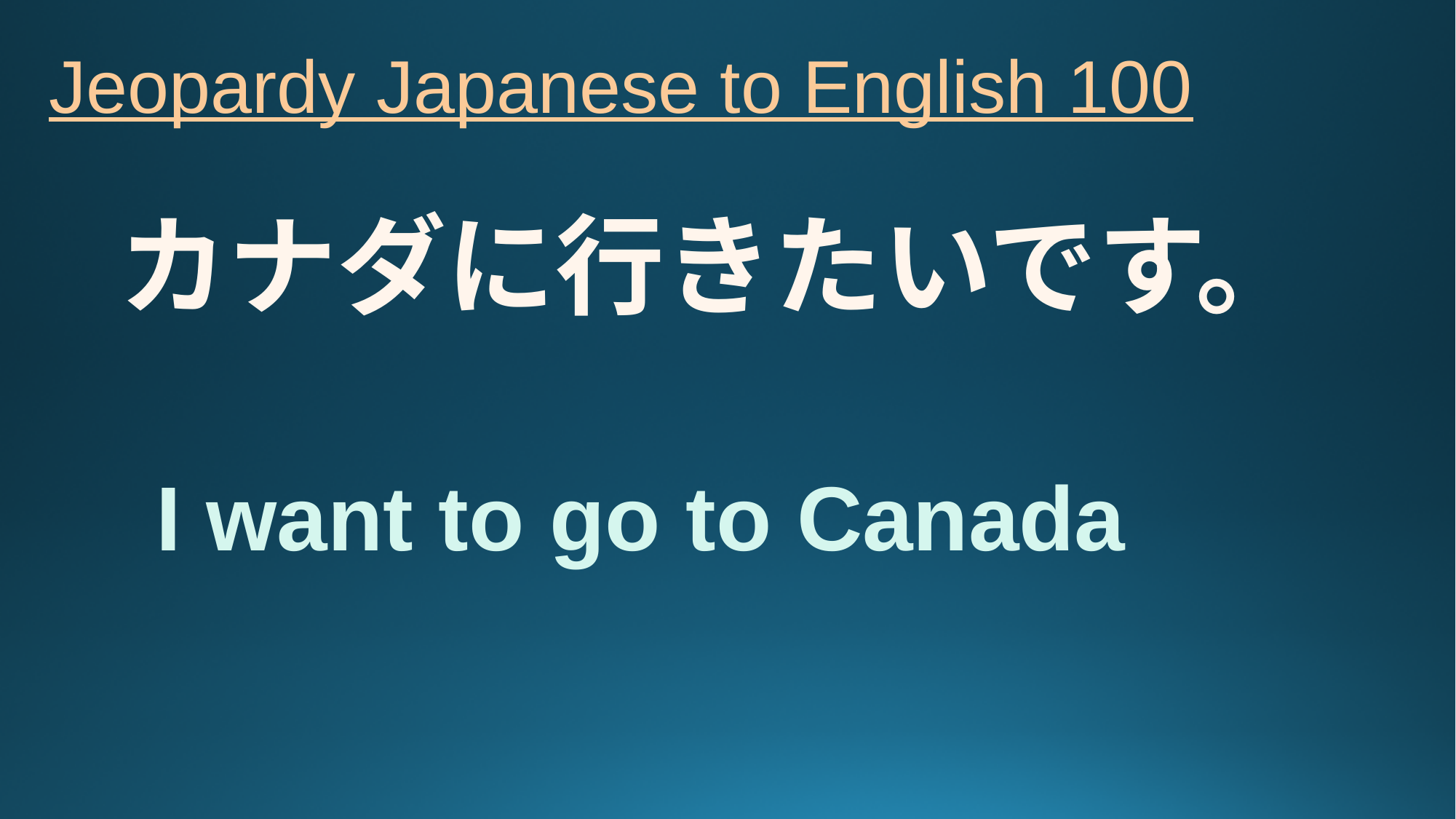

# Jeopardy Japanese to English 100
カナダに行きたいです。
I want to go to Canada